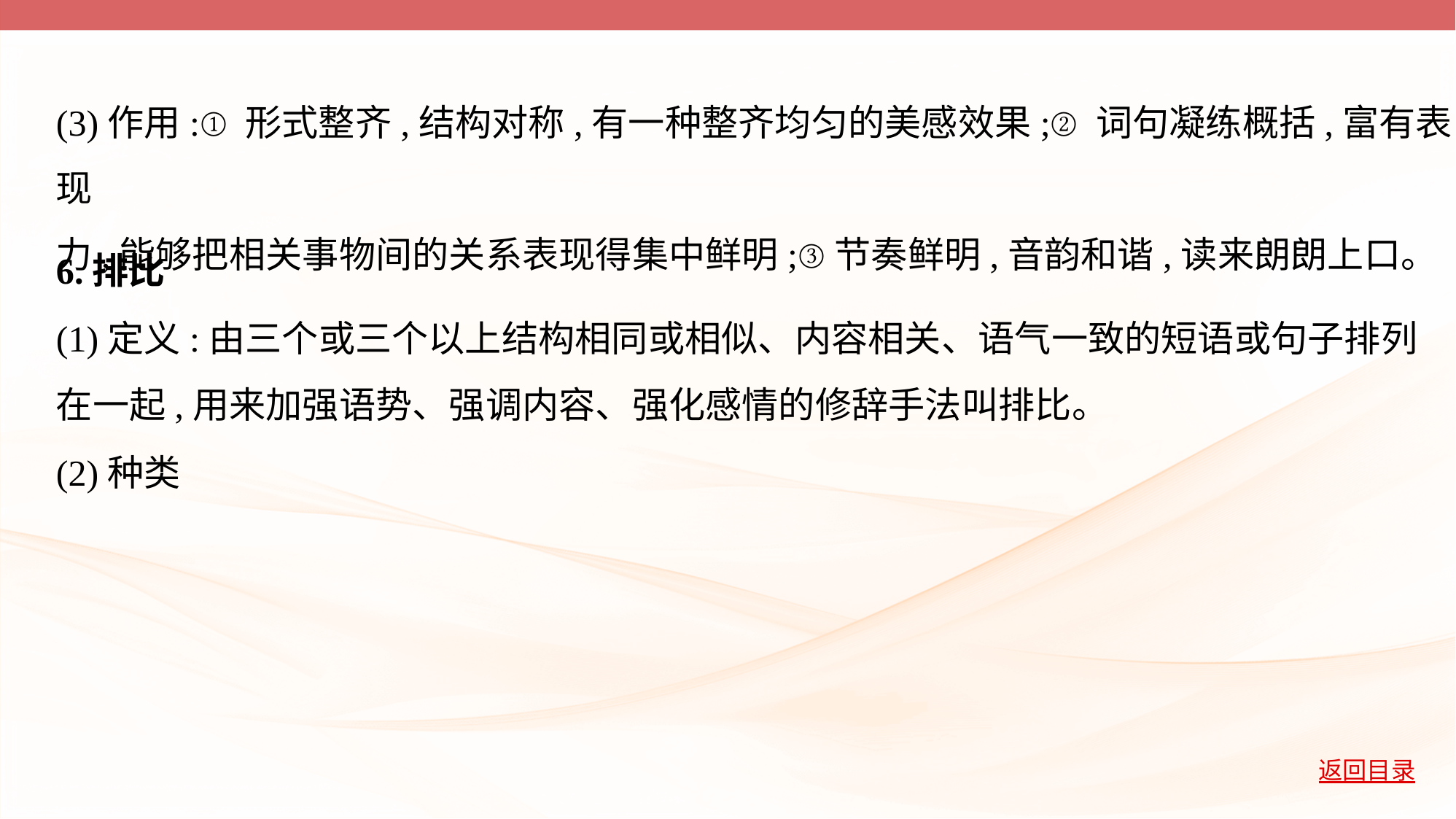

(3)作用:①形式整齐,结构对称,有一种整齐均匀的美感效果;②词句凝练概括,富有表现
力,能够把相关事物间的关系表现得集中鲜明;③节奏鲜明,音韵和谐,读来朗朗上口。
6.排比
(1)定义:由三个或三个以上结构相同或相似、内容相关、语气一致的短语或句子排列
在一起,用来加强语势、强调内容、强化感情的修辞手法叫排比。
(2)种类